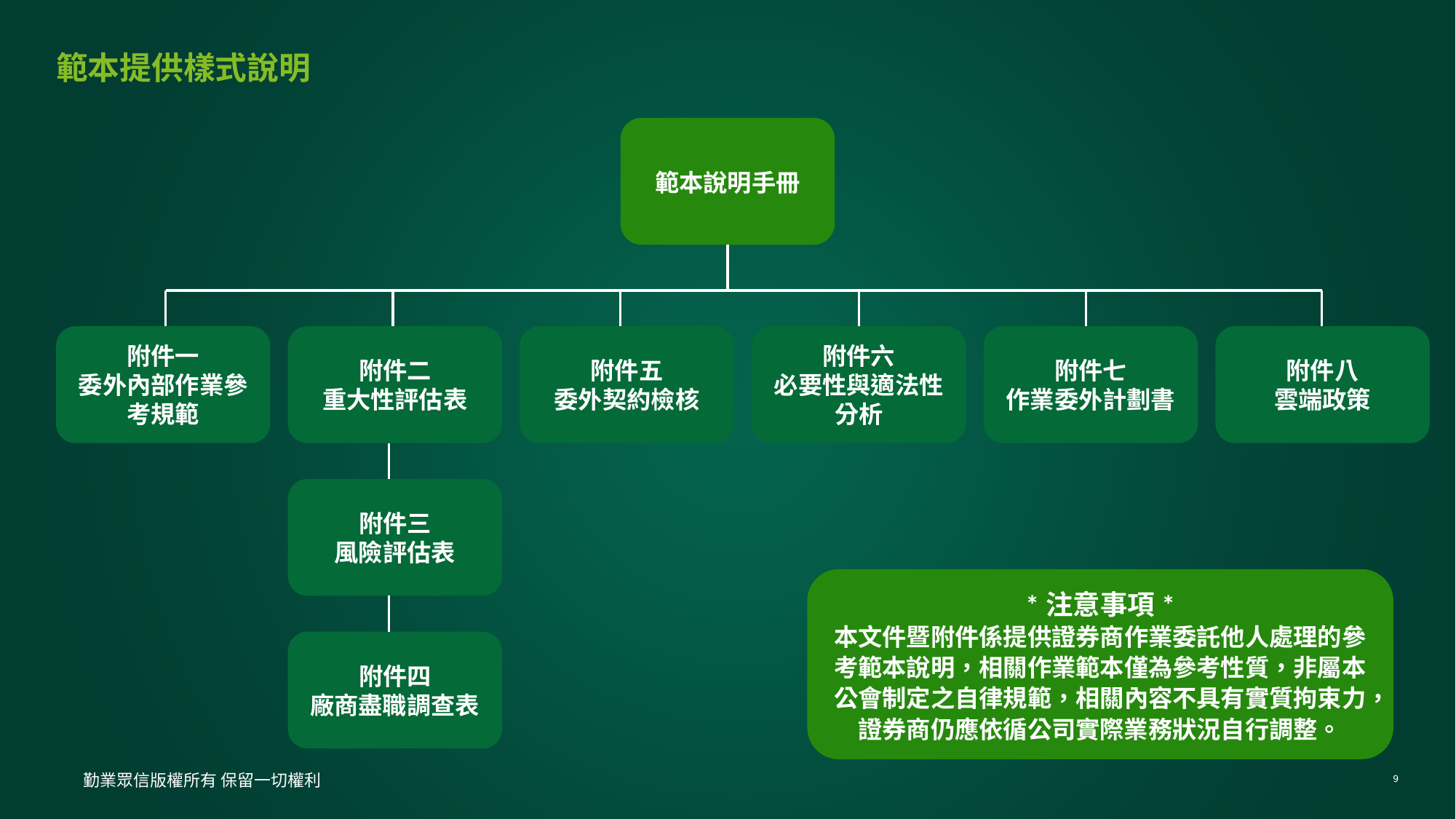

# 範本提供樣式說明
範本說明手冊
附件五
委外契約檢核
附件六
必要性與適法性分析
附件七
作業委外計劃書
附件八
雲端政策
附件一
委外內部作業參考規範
附件二
重大性評估表
附件三
風險評估表
*注意事項*
本文件暨附件係提供證券商作業委託他人處理的參考範本說明，相關作業範本僅為參考性質，非屬本公會制定之自律規範，相關內容不具有實質拘束力，證券商仍應依循公司實際業務狀況自行調整。
附件四
廠商盡職調查表